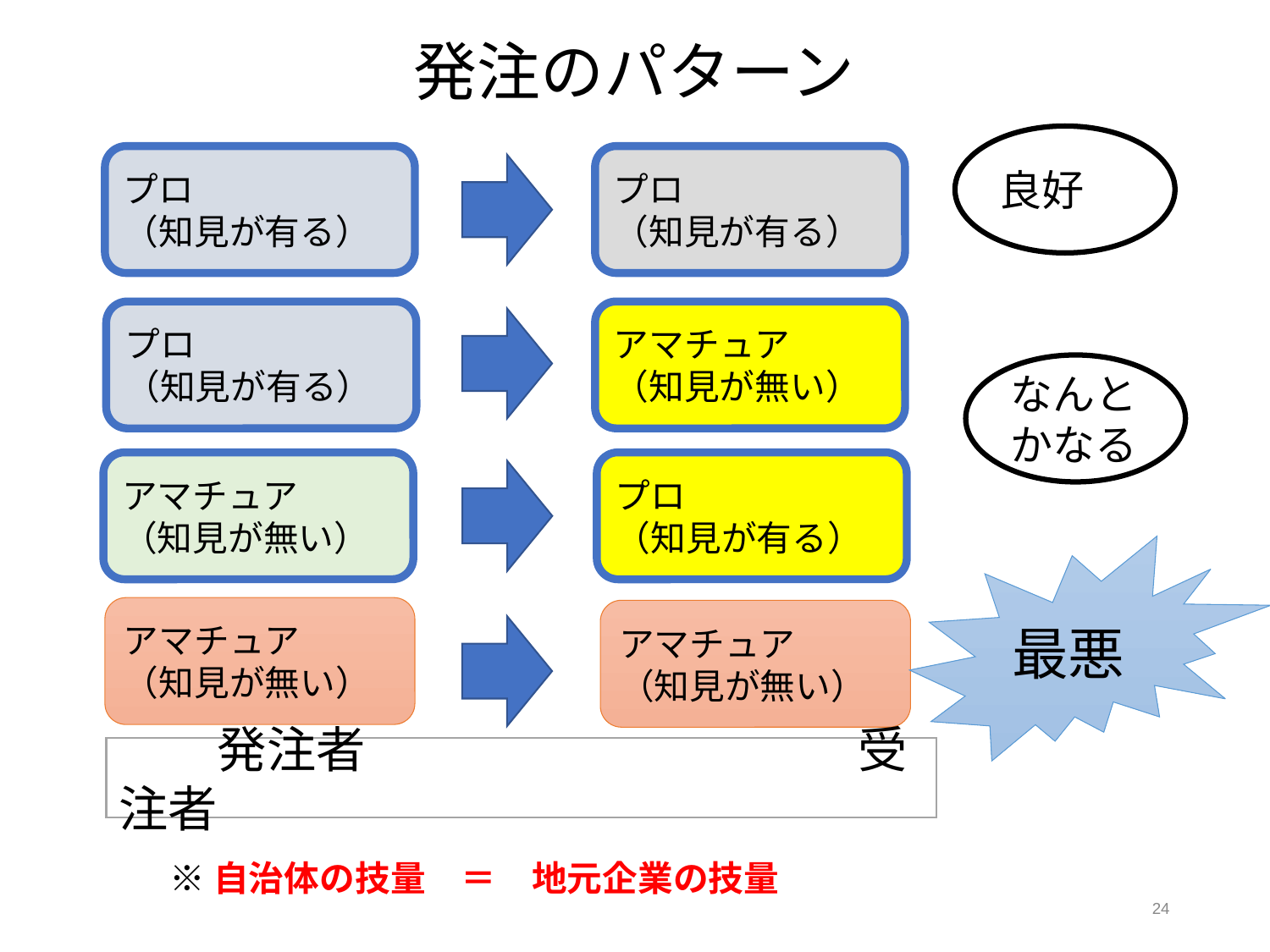

発注のパターン
良好
プロ
（知見が有る）
プロ
（知見が有る）

プロ
（知見が有る）
アマチュア
（知見が無い）

なんとかなる
アマチュア
（知見が無い）
プロ
（知見が有る）

最悪

アマチュア
（知見が無い）
アマチュア
（知見が無い）

　　発注者　　　　　　　　　　受注者
※自治体の技量　＝　地元企業の技量
24